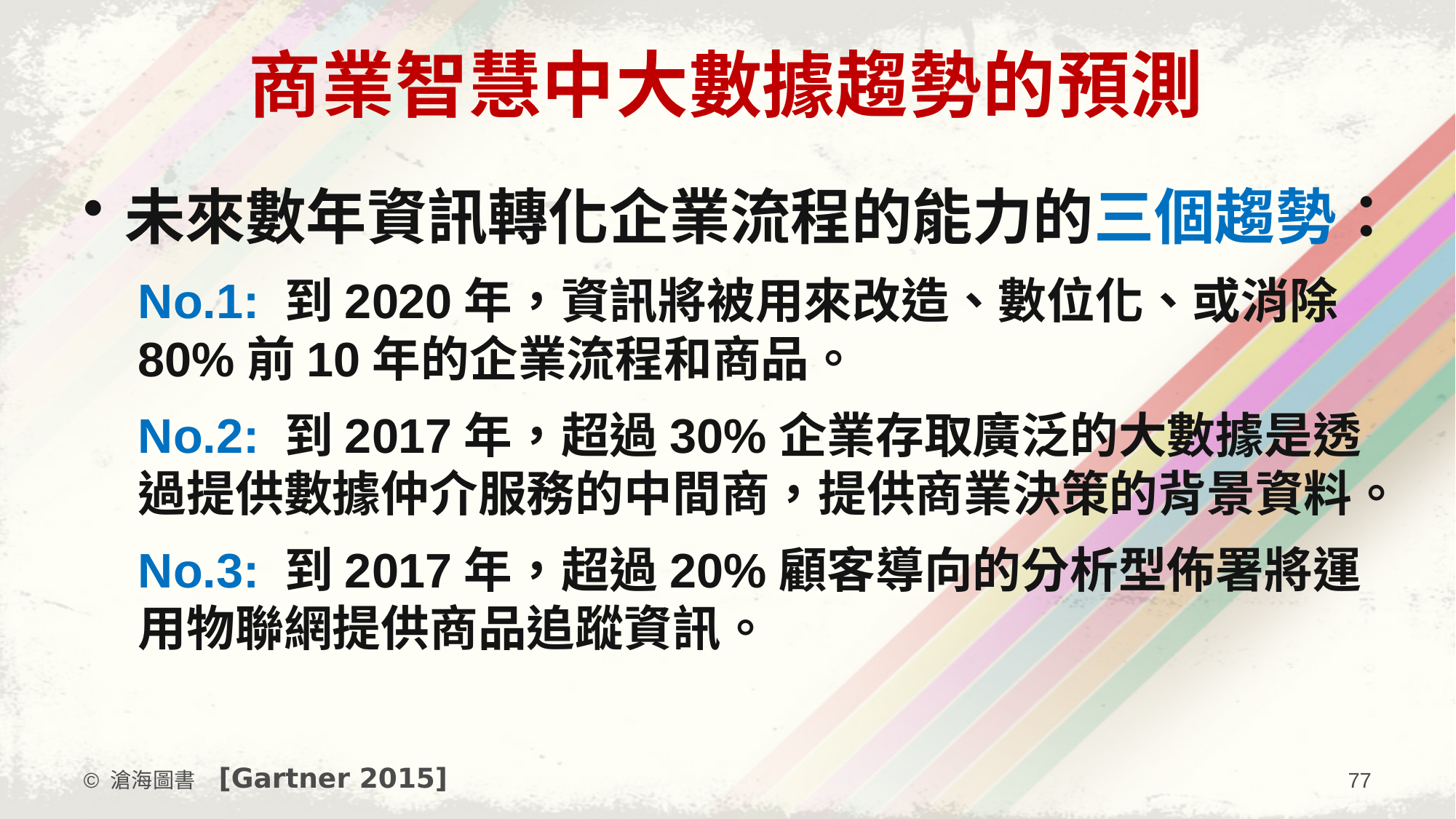

# 商業智慧中大數據趨勢的預測
未來數年資訊轉化企業流程的能力的三個趨勢：
No.1: 到2020年，資訊將被用來改造、數位化、或消除80%前10年的企業流程和商品。
No.2: 到2017年，超過30%企業存取廣泛的大數據是透過提供數據仲介服務的中間商，提供商業決策的背景資料。
No.3: 到2017年，超過20%顧客導向的分析型佈署將運用物聯網提供商品追蹤資訊。
[Gartner 2015]
© 滄海圖書
77